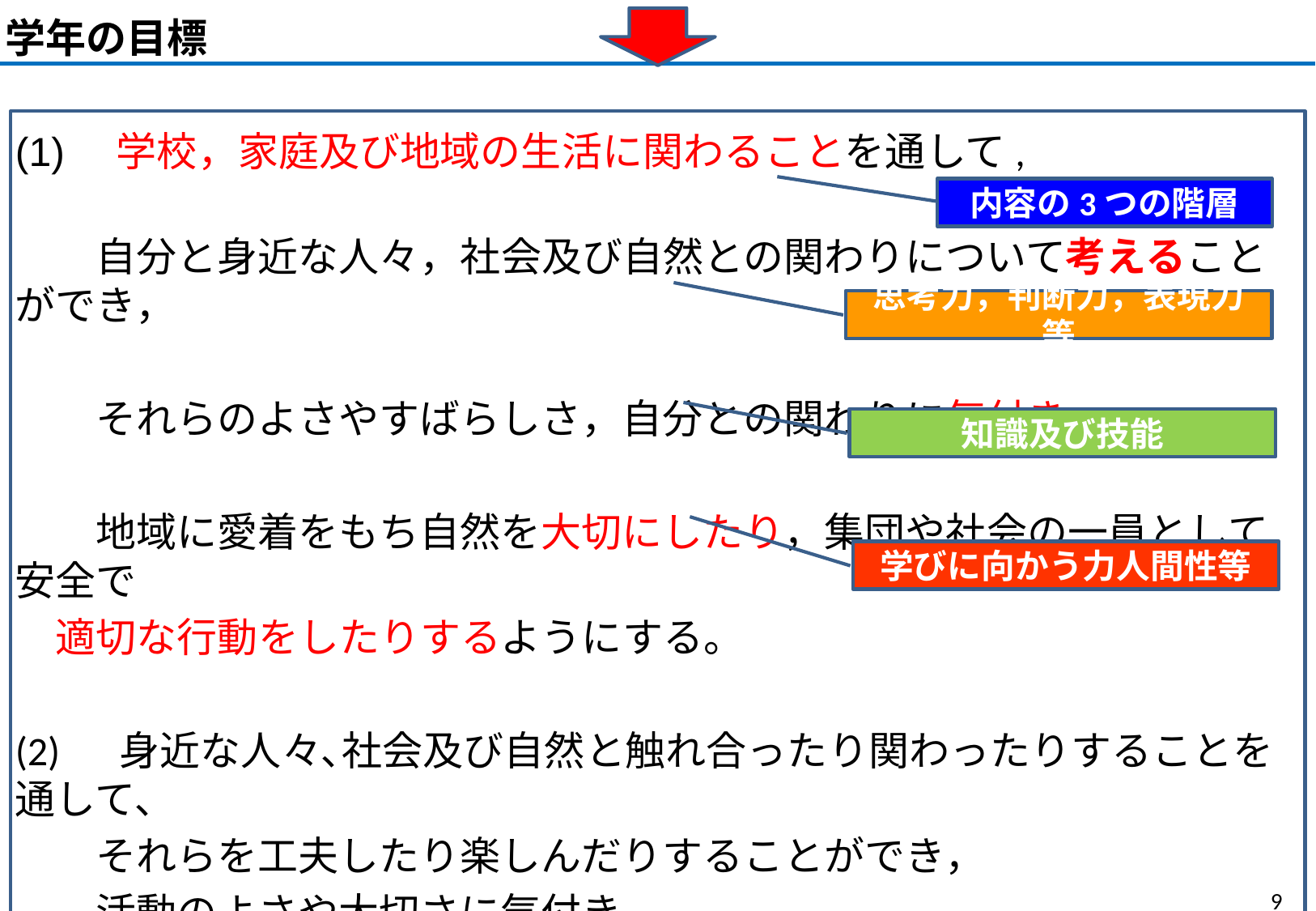

学年の目標

　学校，家庭及び地域の生活に関わることを通して,

　　自分と身近な人々，社会及び自然との関わりについて考えることができ，

　　それらのよさやすばらしさ，自分との関わりに気付き，

　　地域に愛着をもち自然を大切にしたり，集団や社会の一員として安全で
　適切な行動をしたりするようにする。

(2) 　身近な人々､社会及び自然と触れ合ったり関わったりすることを通して､
　　それらを工夫したり楽しんだりすることができ，
　　活動のよさや大切さに気付き，
　　自分たちの遊びや生活をよりよくするようにする。

内容の3つの階層
思考力，判断力，表現力等
知識及び技能
学びに向かう力人間性等
9